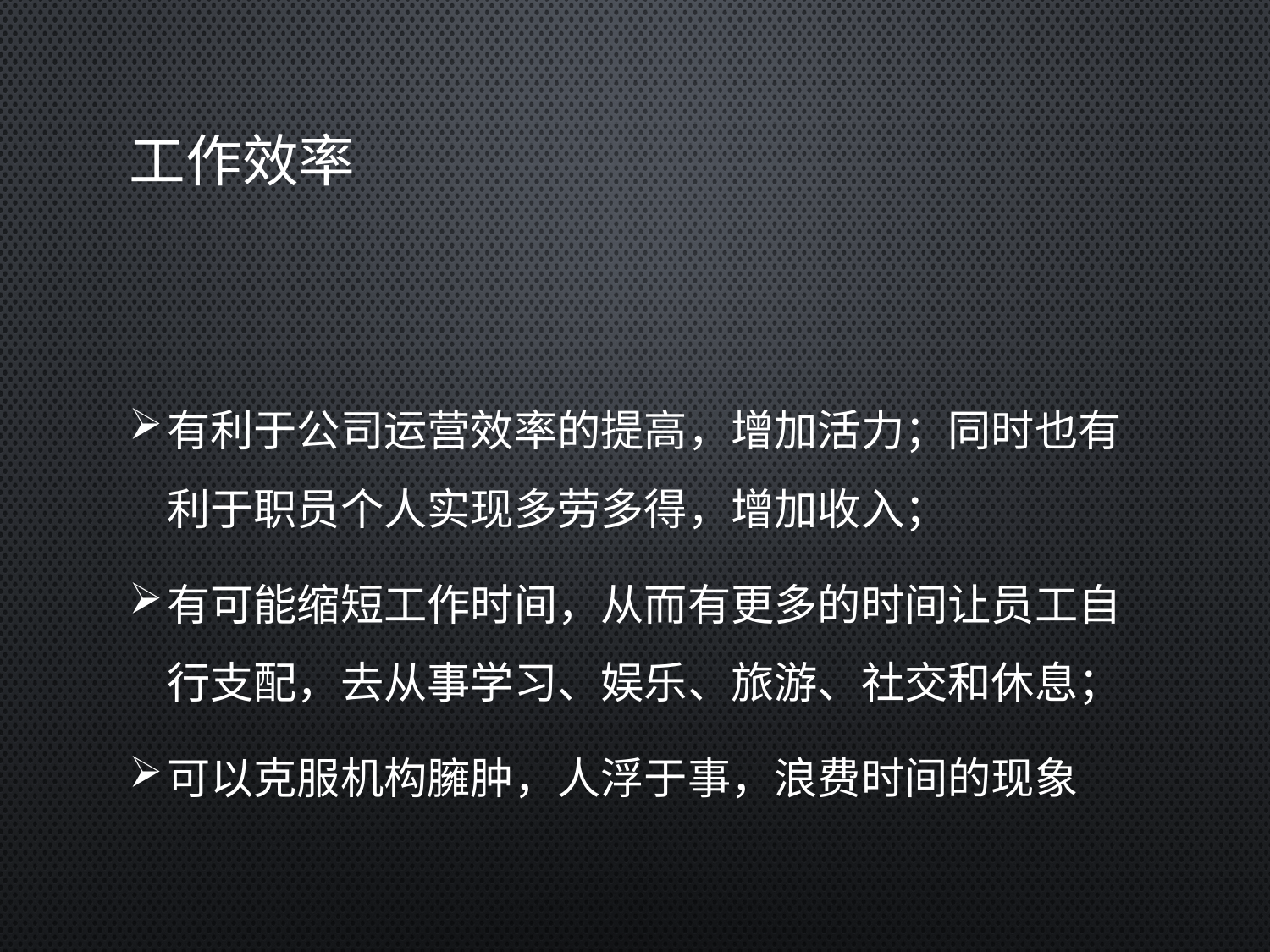

# 工作效率

有利于公司运营效率的提高，增加活力；同时也有利于职员个人实现多劳多得，增加收入；
有可能缩短工作时间，从而有更多的时间让员工自行支配，去从事学习、娱乐、旅游、社交和休息；
可以克服机构臃肿，人浮于事，浪费时间的现象